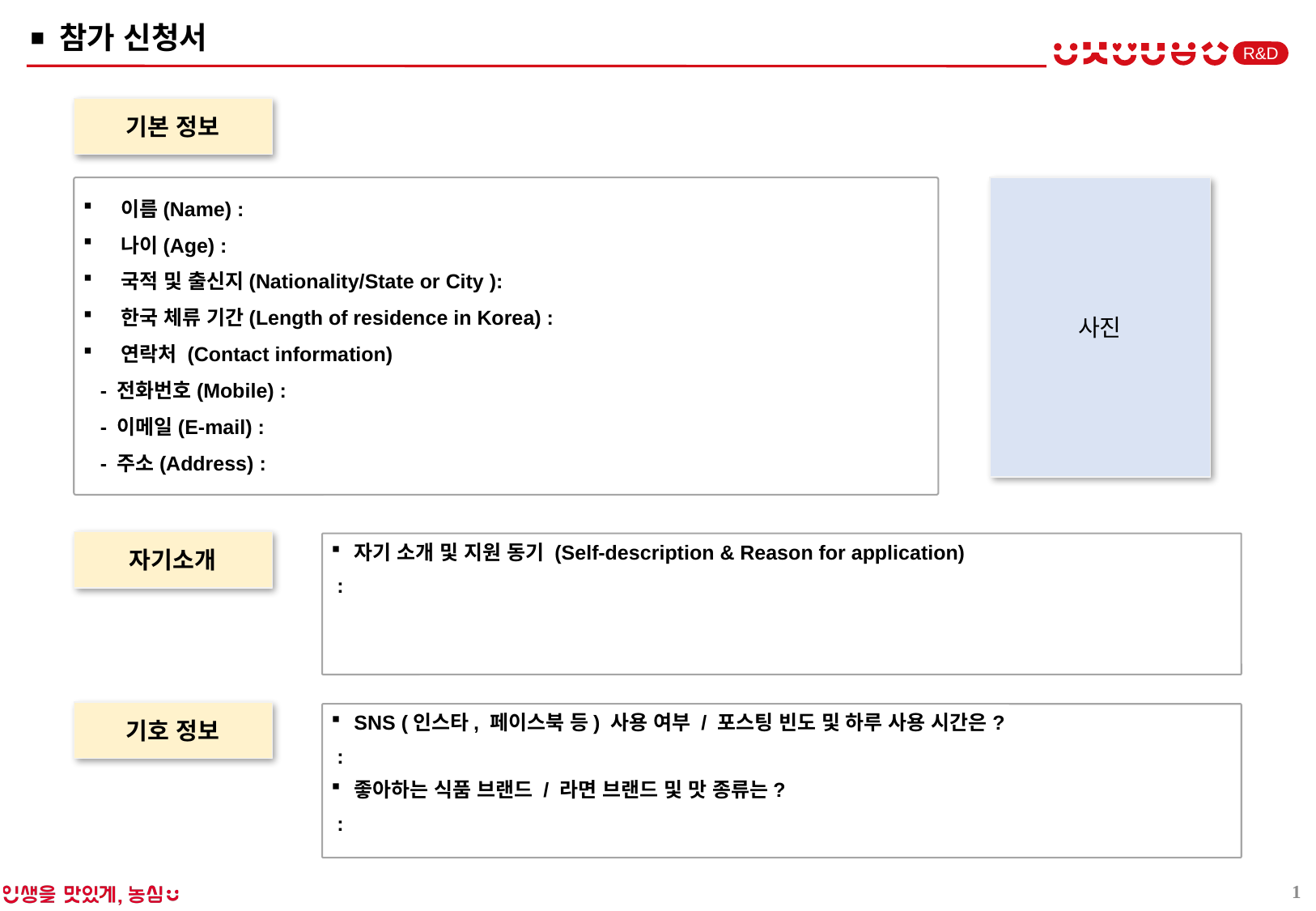

# 참가 신청서
기본 정보
사진
이름(Name) :
나이(Age) :
국적 및 출신지(Nationality/State or City ):
한국 체류 기간(Length of residence in Korea) :
연락처 (Contact information)
   - 전화번호(Mobile) :
   - 이메일(E-mail) :
   - 주소(Address) :
자기소개
자기 소개 및 지원 동기 (Self-description & Reason for application)
 :
기호 정보
SNS (인스타, 페이스북 등) 사용 여부 / 포스팅 빈도 및 하루 사용 시간은?
 :
좋아하는 식품 브랜드 / 라면 브랜드 및 맛 종류는?
 :
1